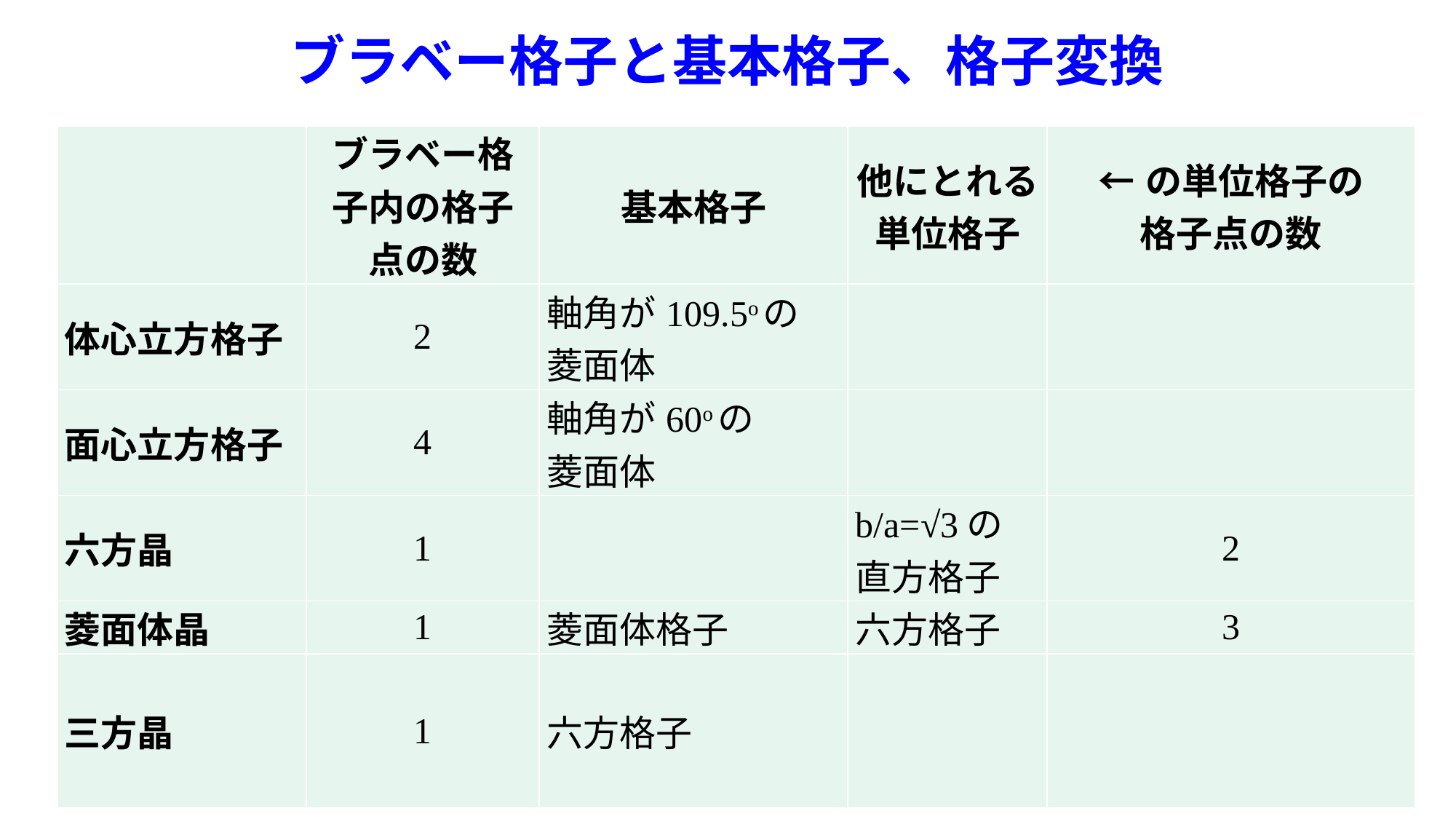

# ブラベー格子と基本格子、格子変換
|  | ブラベー格子内の格子点の数 | 基本格子 | 他にとれる 単位格子 | ←の単位格子の 格子点の数 |
| --- | --- | --- | --- | --- |
| 体心立方格子 | 2 | 軸角が109.5oの 菱面体 |  |  |
| 面心立方格子 | 4 | 軸角が60oの 菱面体 |  |  |
| 六方晶 | 1 |  | b/a=√3の 直方格子 | 2 |
| 菱面体晶 | 1 | 菱面体格子 | 六方格子 | 3 |
| 三方晶 | 1 | 六方格子 |  |  |